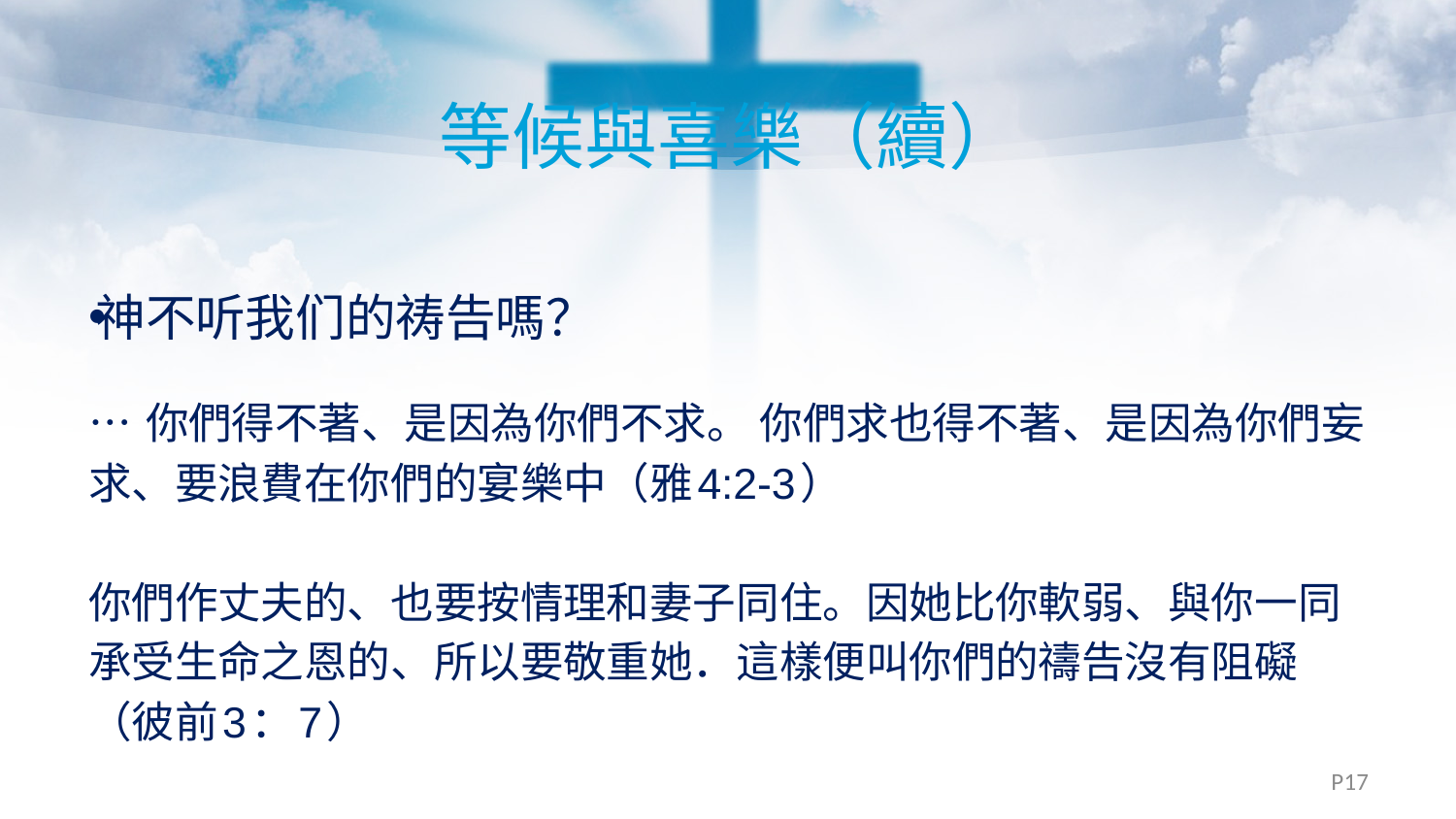

# 等候與喜樂（續）

神不听我们的祷告嗎？

… 你們得不著、是因為你們不求。 你們求也得不著、是因為你們妄求、要浪費在你們的宴樂中（雅4:2-3）

你們作丈夫的、也要按情理和妻子同住。因她比你軟弱、與你一同承受生命之恩的、所以要敬重她．這樣便叫你們的禱告沒有阻礙（彼前3：7）

P17